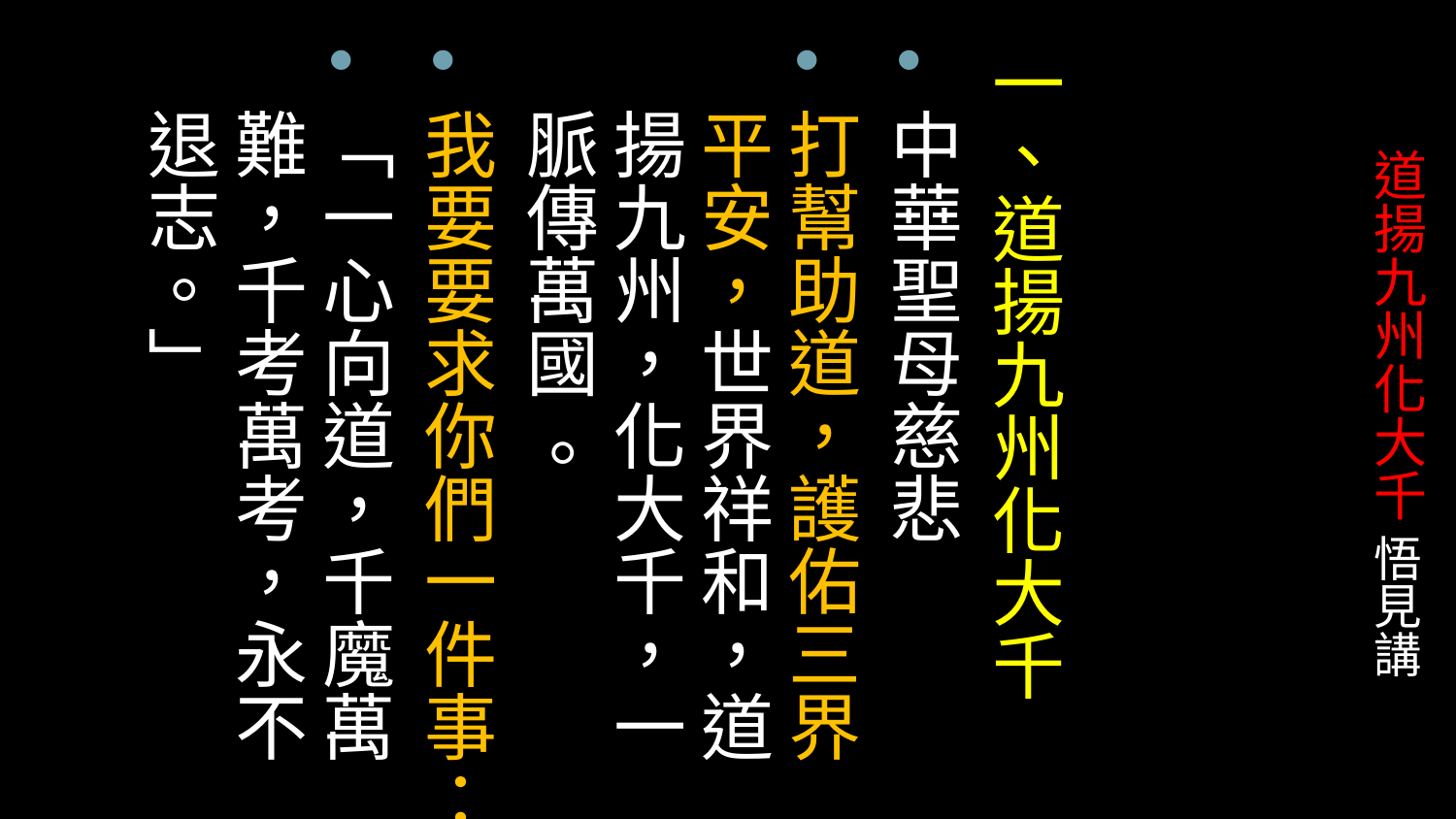

一、道揚九州化大千
中華聖母慈悲
打幫助道，護佑三界平安，世界祥和，道揚九州，化大千，一脈傳萬國 。
我要要求你們一件事：
「一心向道，千魔萬難，千考萬考，永不退志。」

# 道揚九州化大千 悟見講